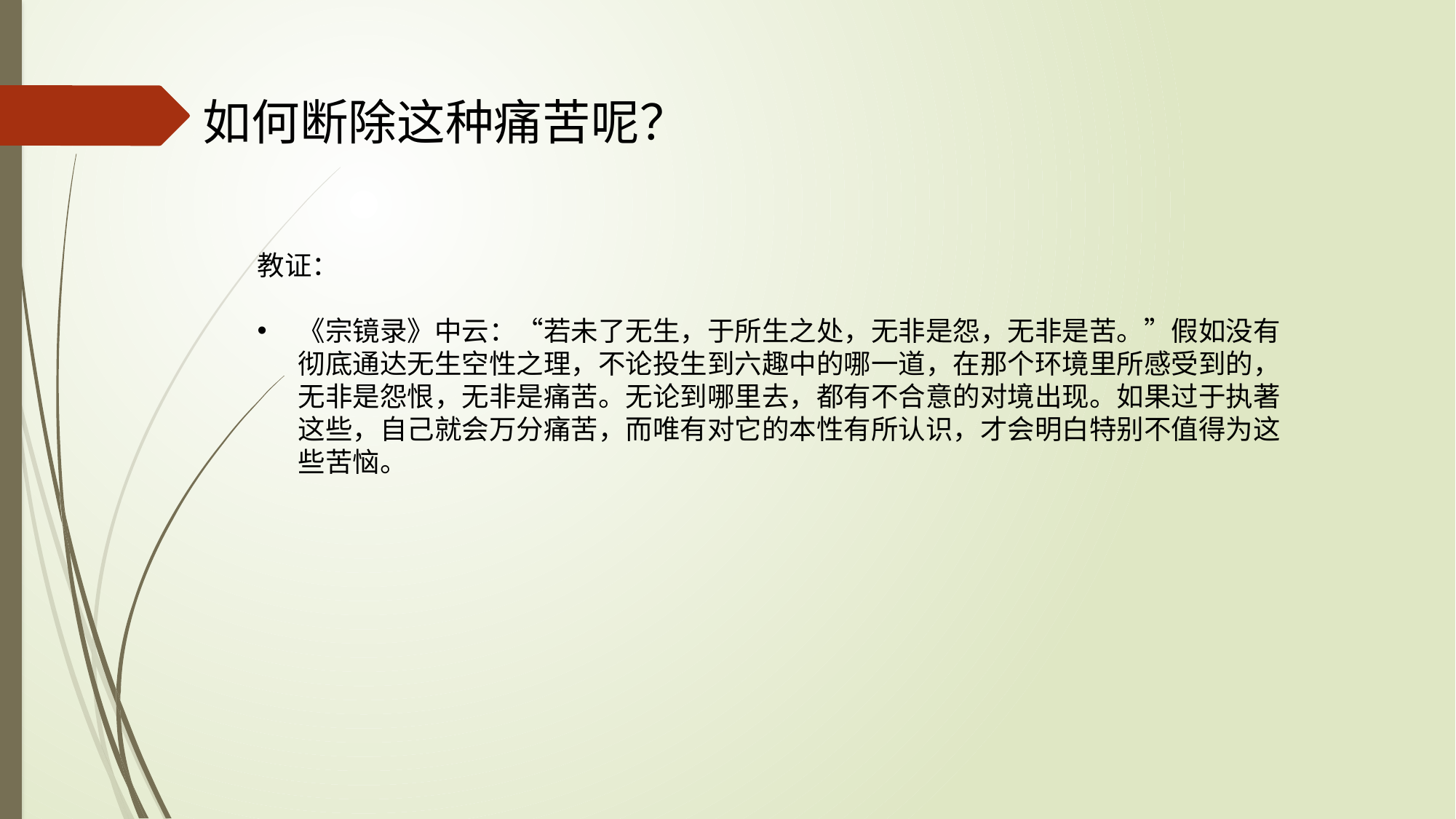

如何断除这种痛苦呢？

教证：

《宗镜录》中云：“若未了无生，于所生之处，无非是怨，无非是苦。”假如没有彻底通达无生空性之理，不论投生到六趣中的哪一道，在那个环境里所感受到的，无非是怨恨，无非是痛苦。无论到哪里去，都有不合意的对境出现。如果过于执著这些，自己就会万分痛苦，而唯有对它的本性有所认识，才会明白特别不值得为这些苦恼。